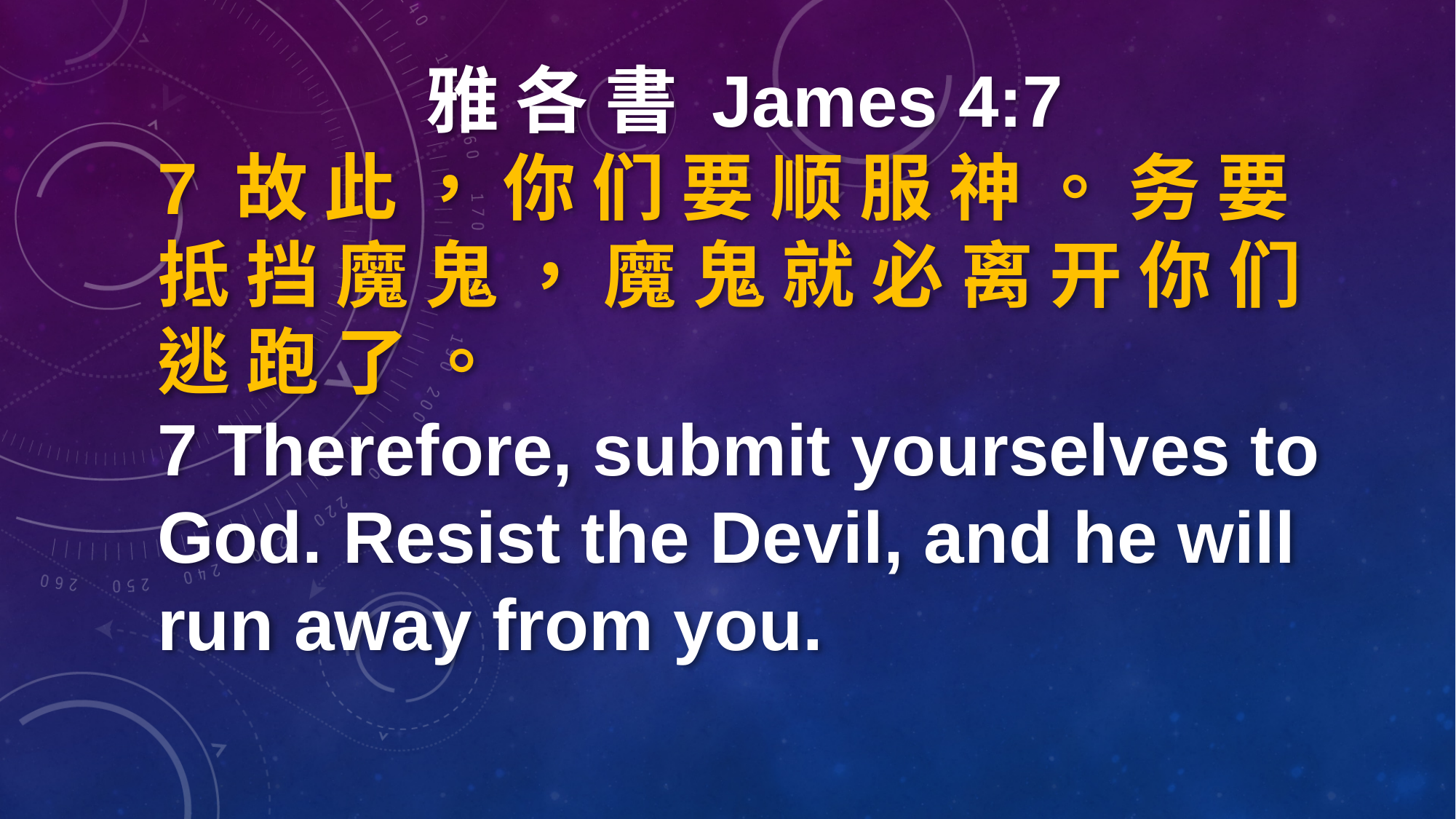

雅 各 書 James 4:7
7 故 此 ， 你 们 要 顺 服 神 。 务 要 抵 挡 魔 鬼 ， 魔 鬼 就 必 离 开 你 们 逃 跑 了 。
7 Therefore, submit yourselves to God. Resist the Devil, and he will run away from you.